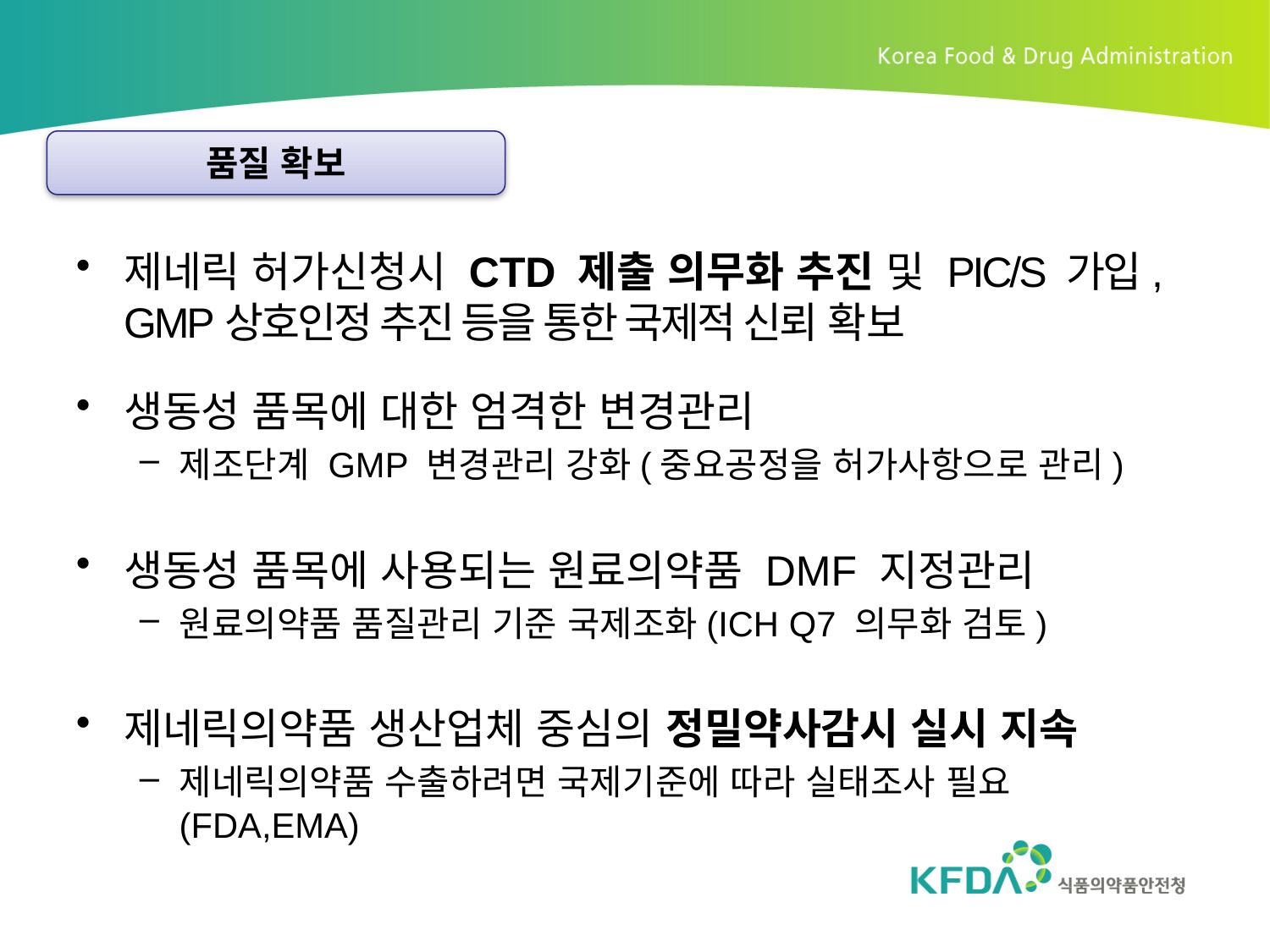

품질 확보
제네릭 허가신청시 CTD 제출 의무화 추진 및 PIC/S 가입, GMP상호인정 추진 등을 통한 국제적 신뢰 확보

생동성 품목에 대한 엄격한 변경관리
제조단계 GMP 변경관리 강화(중요공정을 허가사항으로 관리)

생동성 품목에 사용되는 원료의약품 DMF 지정관리
원료의약품 품질관리 기준 국제조화(ICH Q7 의무화 검토)

제네릭의약품 생산업체 중심의 정밀약사감시 실시 지속
제네릭의약품 수출하려면 국제기준에 따라 실태조사 필요(FDA,EMA)